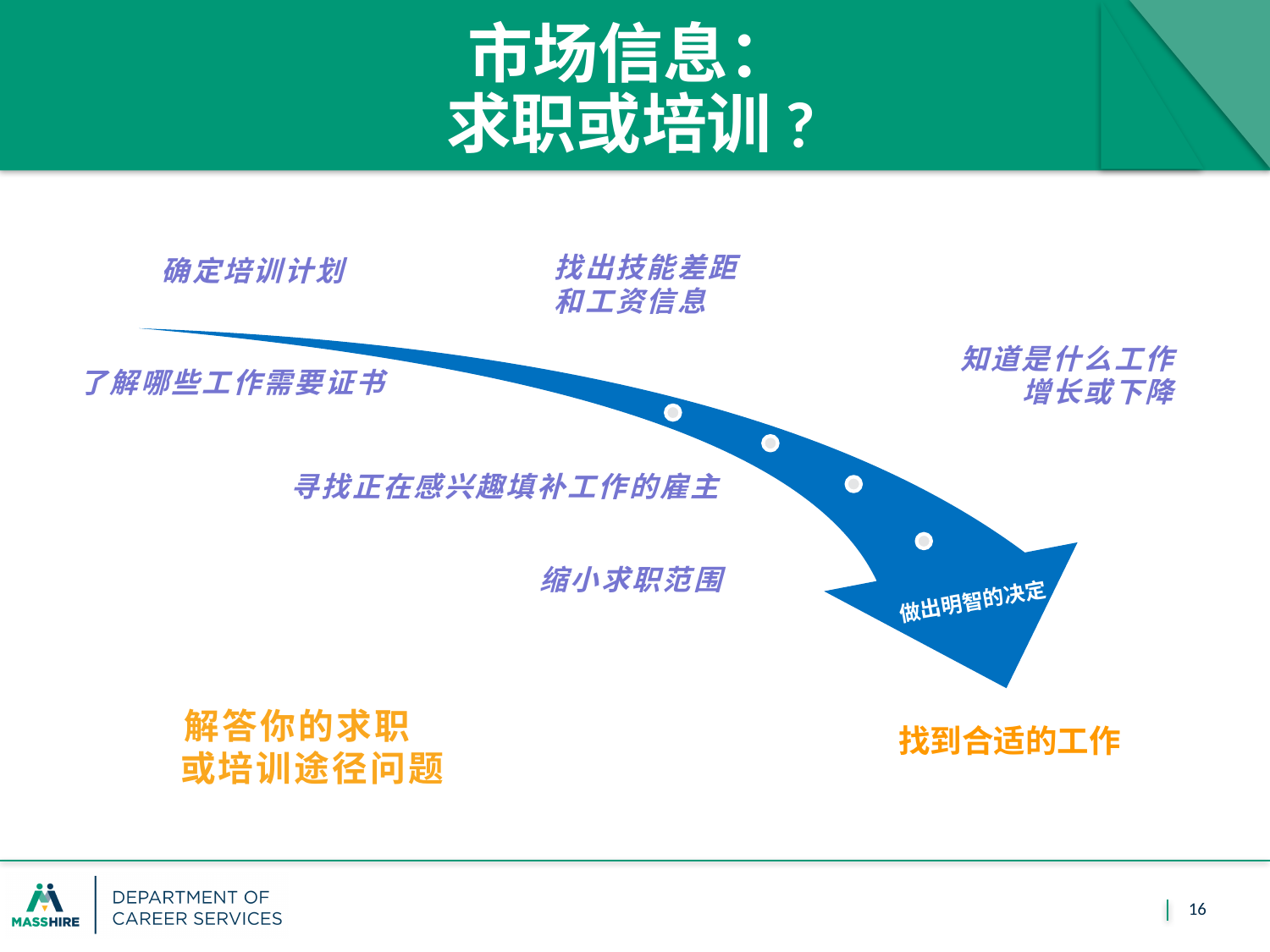

# 市场信息： 求职或培训?

找出技能差距
和工资信息
确定培训计划
知道是什么工作
增长或下降
了解哪些工作需要证书
寻找正在感兴趣填补工作的雇主
缩小求职范围
做出明智的决定
解答你的求职
  或培训途径问题
找到合适的工作
16